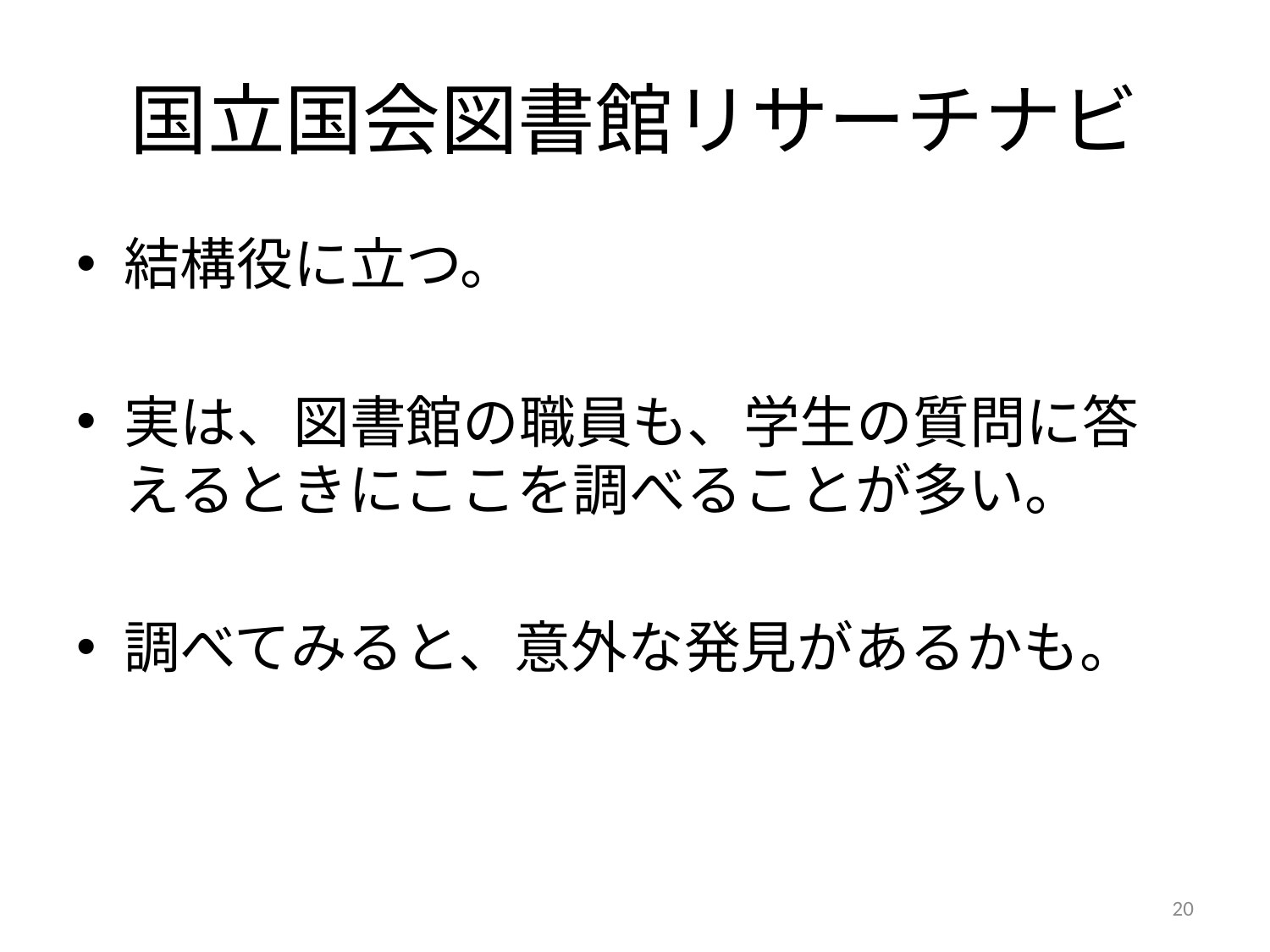

# 国立国会図書館リサーチナビ
結構役に立つ。

実は、図書館の職員も、学生の質問に答えるときにここを調べることが多い。

調べてみると、意外な発見があるかも。

20